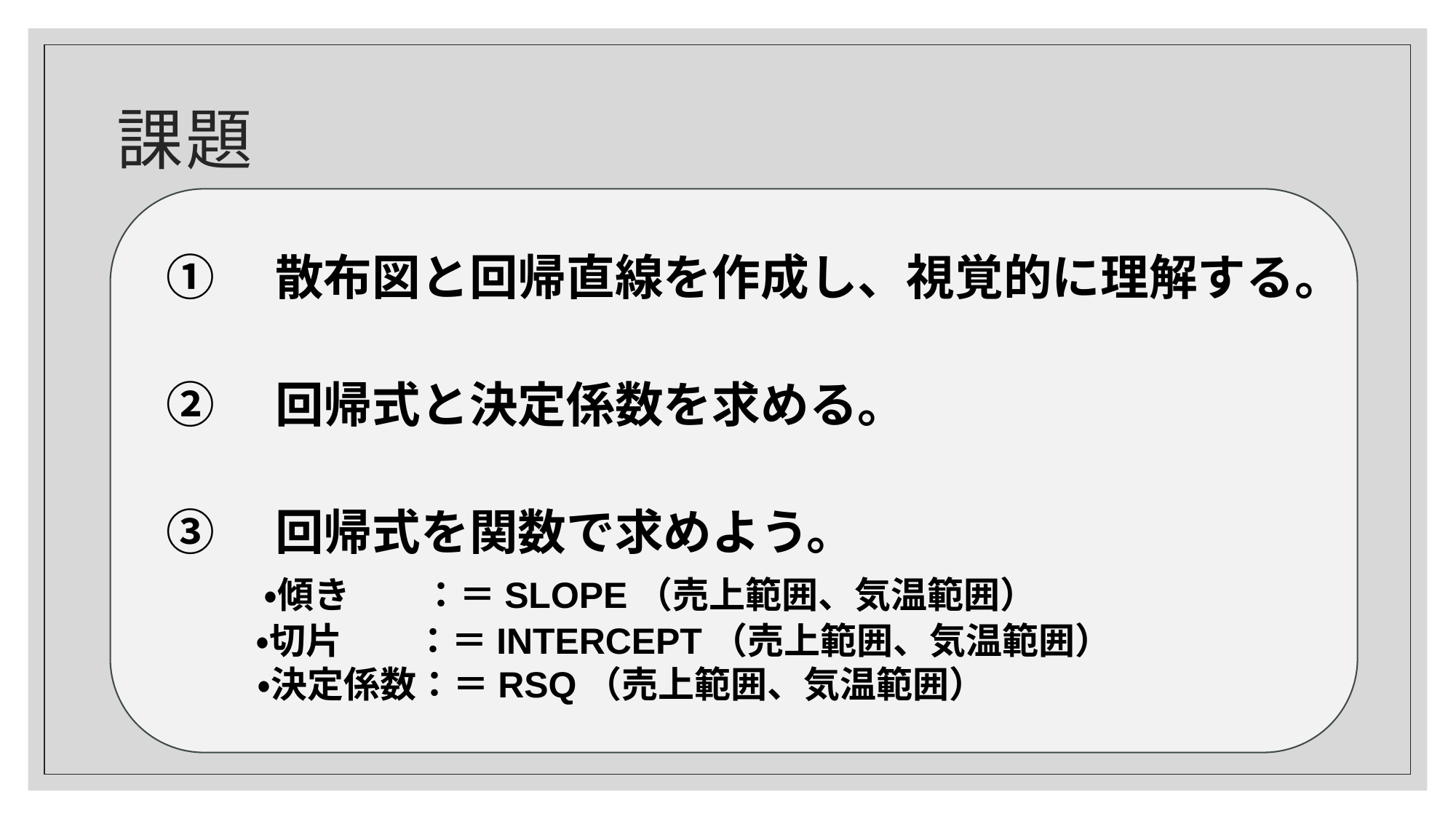

# 課題

①　散布図と回帰直線を作成し、視覚的に理解する。
②　回帰式と決定係数を求める。
③　回帰式を関数で求めよう。
　　・傾き　　：＝SLOPE（売上範囲、気温範囲）
　　  ・切片　　：＝INTERCEPT（売上範囲、気温範囲）
          ・決定係数：＝RSQ（売上範囲、気温範囲）